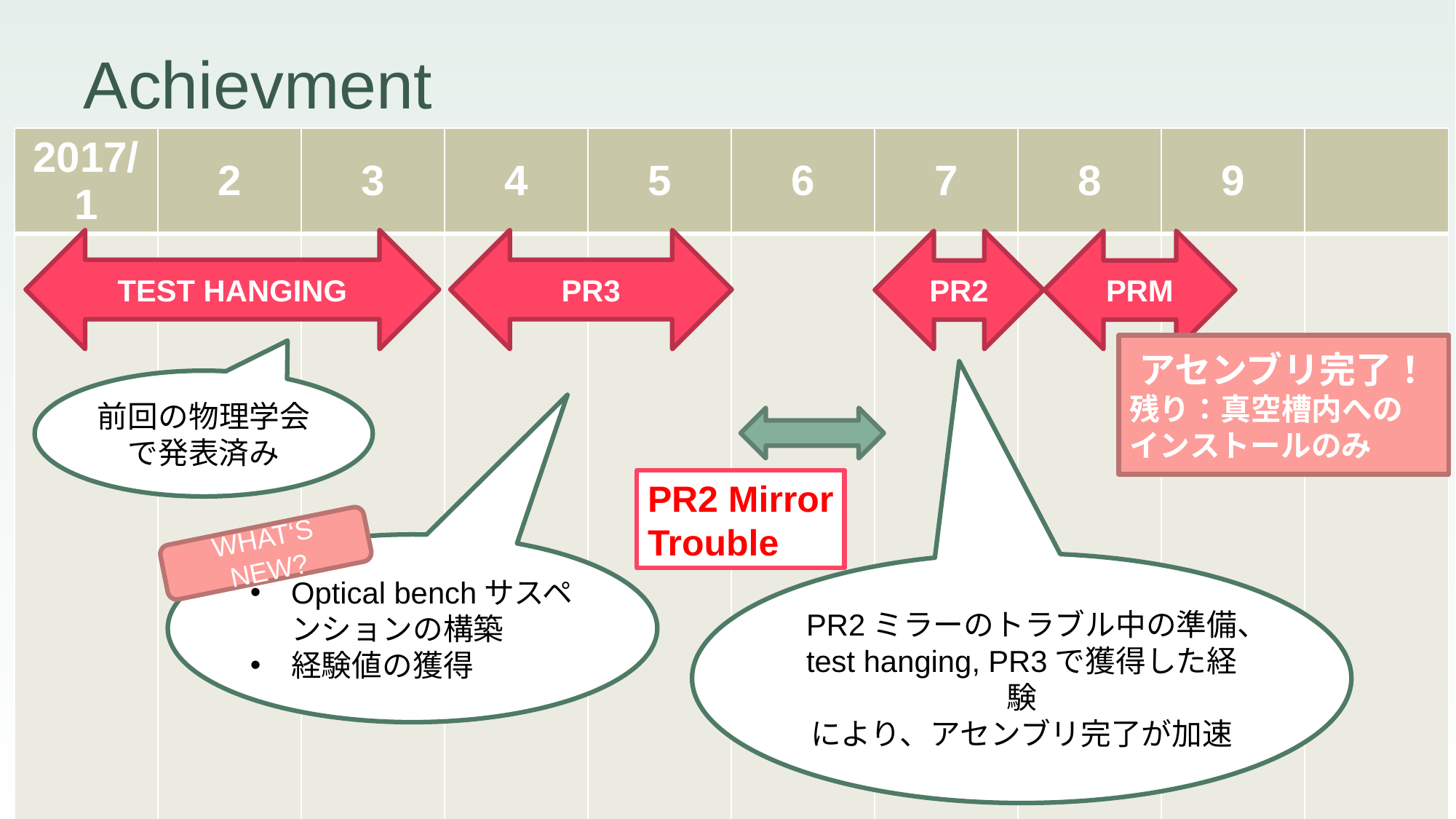

# Achievment
| 2017/1 | 2 | 3 | 4 | 5 | 6 | 7 | 8 | 9 |  |
| --- | --- | --- | --- | --- | --- | --- | --- | --- | --- |
|  |  |  |  |  |  |  |  |  |  |
TEST HANGING
PR3
PR2
PRM
アセンブリ完了！
残り：真空槽内への
インストールのみ
前回の物理学会で発表済み

PR2 Mirror
Trouble
WHAT‘S NEW?
Optical benchサスペンションの構築
経験値の獲得
PR2ミラーのトラブル中の準備、test hanging, PR3で獲得した経験
により、アセンブリ完了が加速